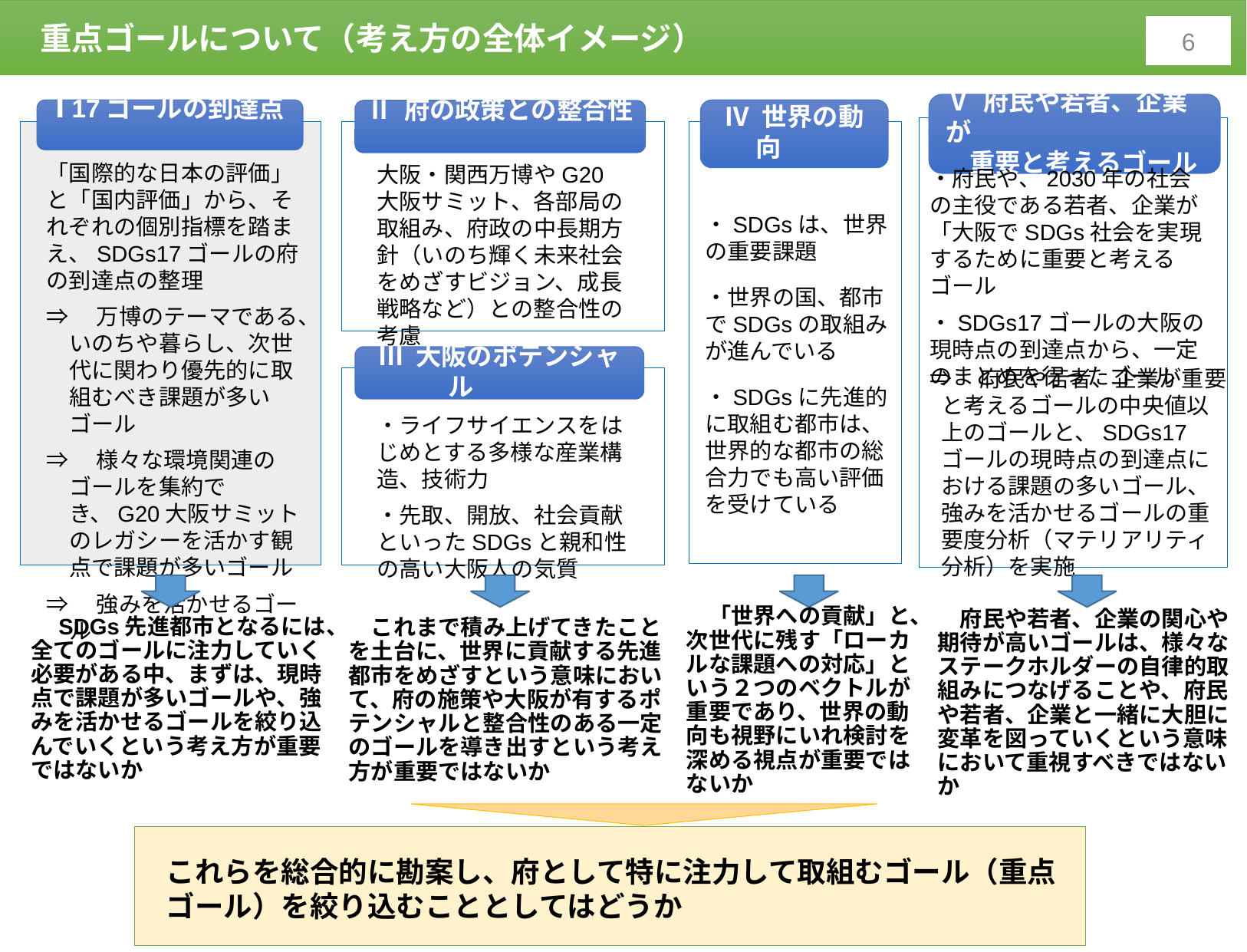

重点ゴールについて（考え方の全体イメージ）
6
Ⅴ 府民や若者、企業が
   重要と考えるゴール
Ⅰ 17ゴールの到達点
Ⅳ 世界の動向
Ⅱ 府の政策との整合性

「国際的な日本の評価」と「国内評価」から、それぞれの個別指標を踏まえ、SDGs17ゴールの府の到達点の整理

⇒　万博のテーマである、いのちや暮らし、次世代に関わり優先的に取組むべき課題が多いゴール
⇒　様々な環境関連のゴールを集約でき、G20大阪サミットのレガシーを活かす観点で課題が多いゴール
⇒　強みを活かせるゴール
大阪・関西万博やG20大阪サミット、各部局の取組み、府政の中長期方針（いのち輝く未来社会をめざすビジョン、成長戦略など）との整合性の考慮
・府民や、2030年の社会の主役である若者、企業が「大阪でSDGs社会を実現するために重要と考えるゴール
・SDGs17ゴールの大阪の現時点の到達点から、一定のまとめを行ったゴール
・SDGsは、世界の重要課題
・世界の国、都市でSDGsの取組みが進んでいる
・SDGsに先進的に取組む都市は、世界的な都市の総合力でも高い評価を受けている
Ⅲ 大阪のポテンシャル

⇒　府民や若者、企業が重要と考えるゴールの中央値以上のゴールと、SDGs17ゴールの現時点の到達点における課題の多いゴール、強みを活かせるゴールの重要度分析（マテリアリティ分析）を実施
・ライフサイエンスをはじめとする多様な産業構造、技術力
・先取、開放、社会貢献といったSDGsと親和性の高い大阪人の気質

　府民や若者、企業の関心や期待が高いゴールは、様々なステークホルダーの自律的取組みにつなげることや、府民や若者、企業と一緒に大胆に変革を図っていくという意味において重視すべきではないか
　「世界への貢献」と、次世代に残す「ローカルな課題への対応」という２つのベクトルが重要であり、世界の動向も視野にいれ検討を深める視点が重要ではないか

　SDGs先進都市となるには、全てのゴールに注力していく必要がある中、まずは、現時点で課題が多いゴールや、強みを活かせるゴールを絞り込んでいくという考え方が重要ではないか
　これまで積み上げてきたことを土台に、世界に貢献する先進都市をめざすという意味において、府の施策や大阪が有するポテンシャルと整合性のある一定のゴールを導き出すという考え方が重要ではないか

これらを総合的に勘案し、府として特に注力して取組むゴール（重点ゴール）を絞り込むこととしてはどうか